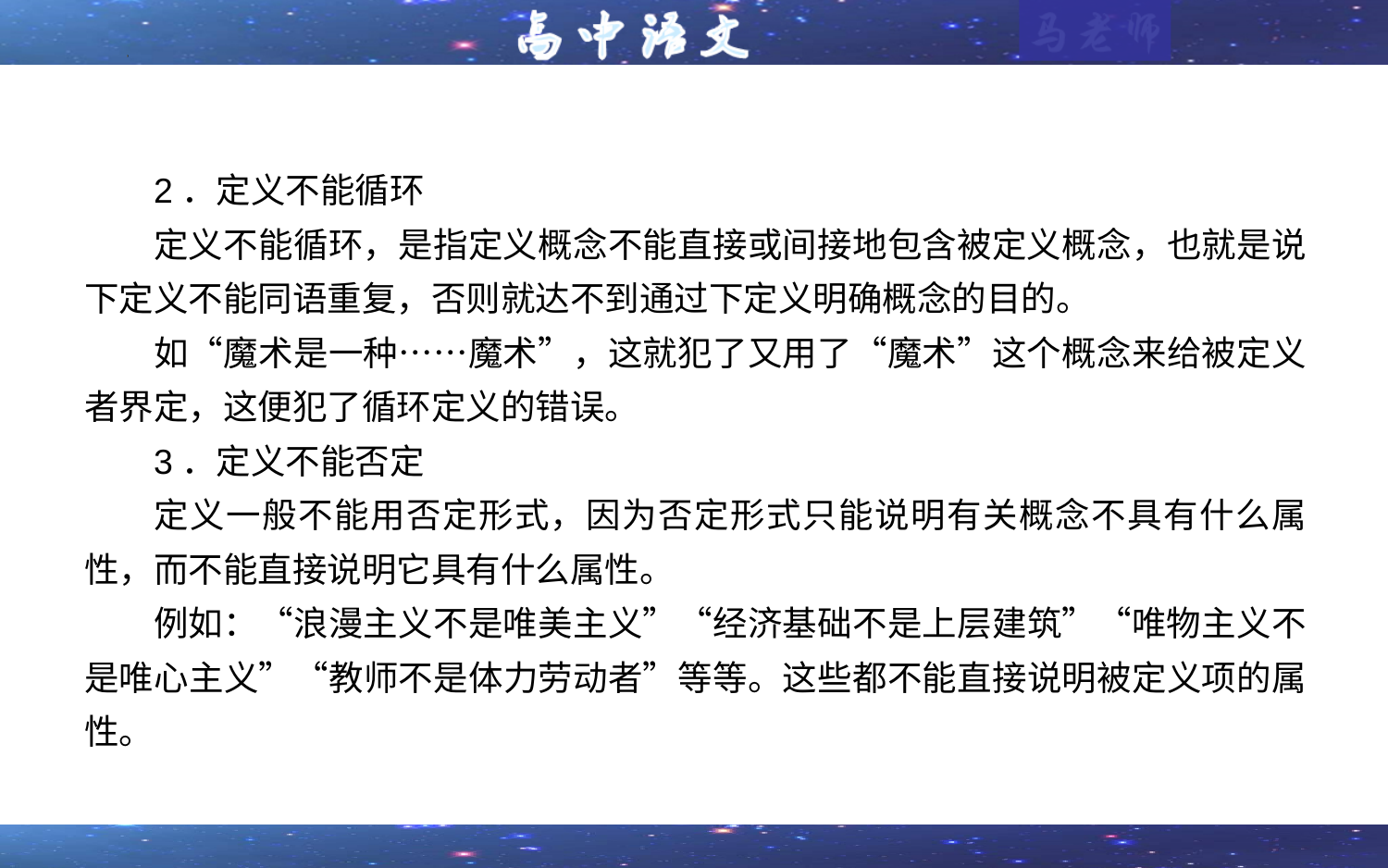

2．定义不能循环
定义不能循环，是指定义概念不能直接或间接地包含被定义概念，也就是说下定义不能同语重复，否则就达不到通过下定义明确概念的目的。
如“魔术是一种……魔术”，这就犯了又用了“魔术”这个概念来给被定义者界定，这便犯了循环定义的错误。
3．定义不能否定
定义一般不能用否定形式，因为否定形式只能说明有关概念不具有什么属性，而不能直接说明它具有什么属性。
例如：“浪漫主义不是唯美主义”“经济基础不是上层建筑”“唯物主义不是唯心主义”“教师不是体力劳动者”等等。这些都不能直接说明被定义项的属性。